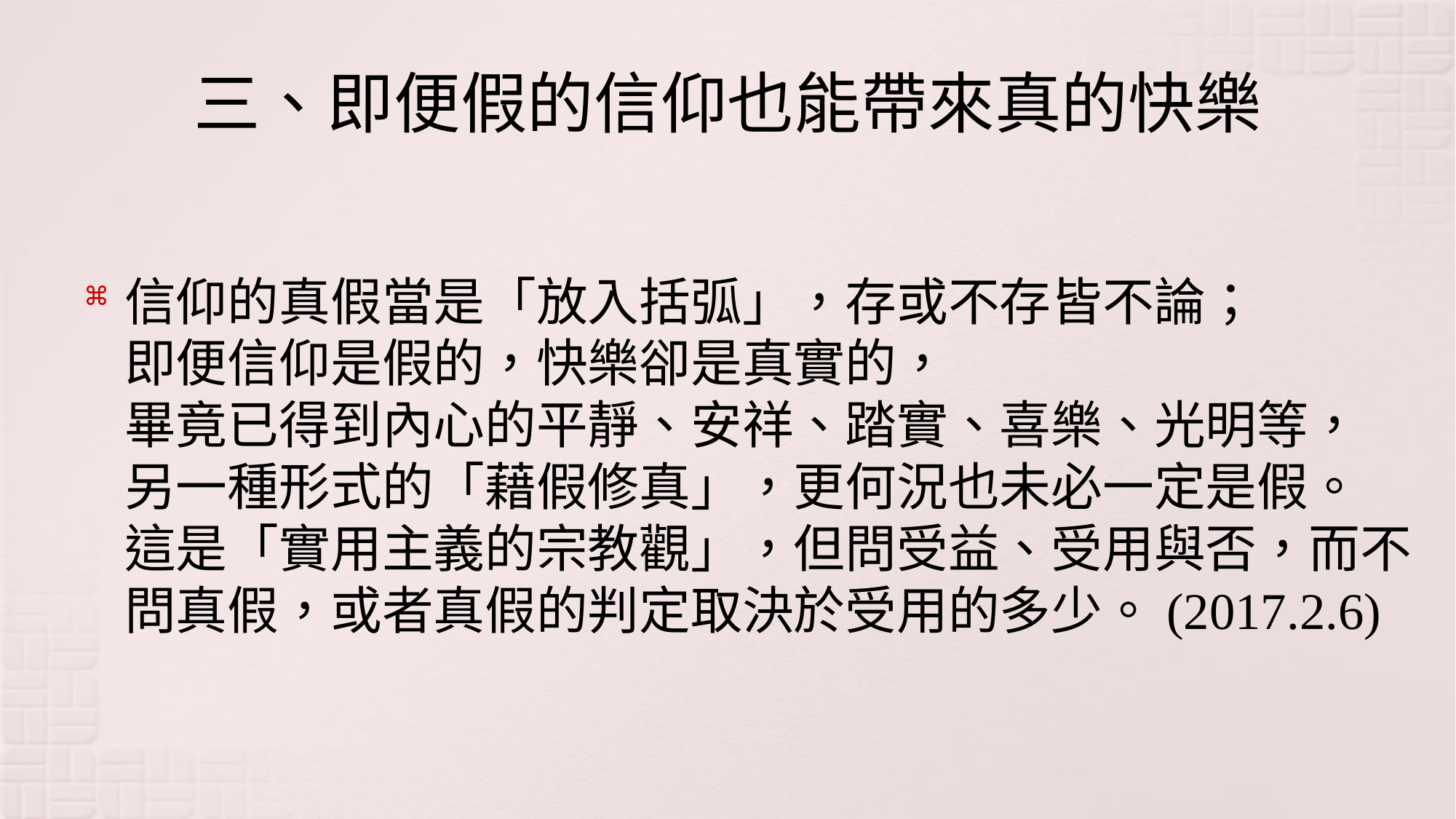

# 三、即便假的信仰也能帶來真的快樂

信仰的真假當是「放入括弧」，存或不存皆不論；
即便信仰是假的，快樂卻是真實的，
畢竟已得到內心的平靜、安祥、踏實、喜樂、光明等，
另一種形式的「藉假修真」，更何況也未必一定是假。
這是「實用主義的宗教觀」，但問受益、受用與否，而不問真假，或者真假的判定取決於受用的多少。(2017.2.6)